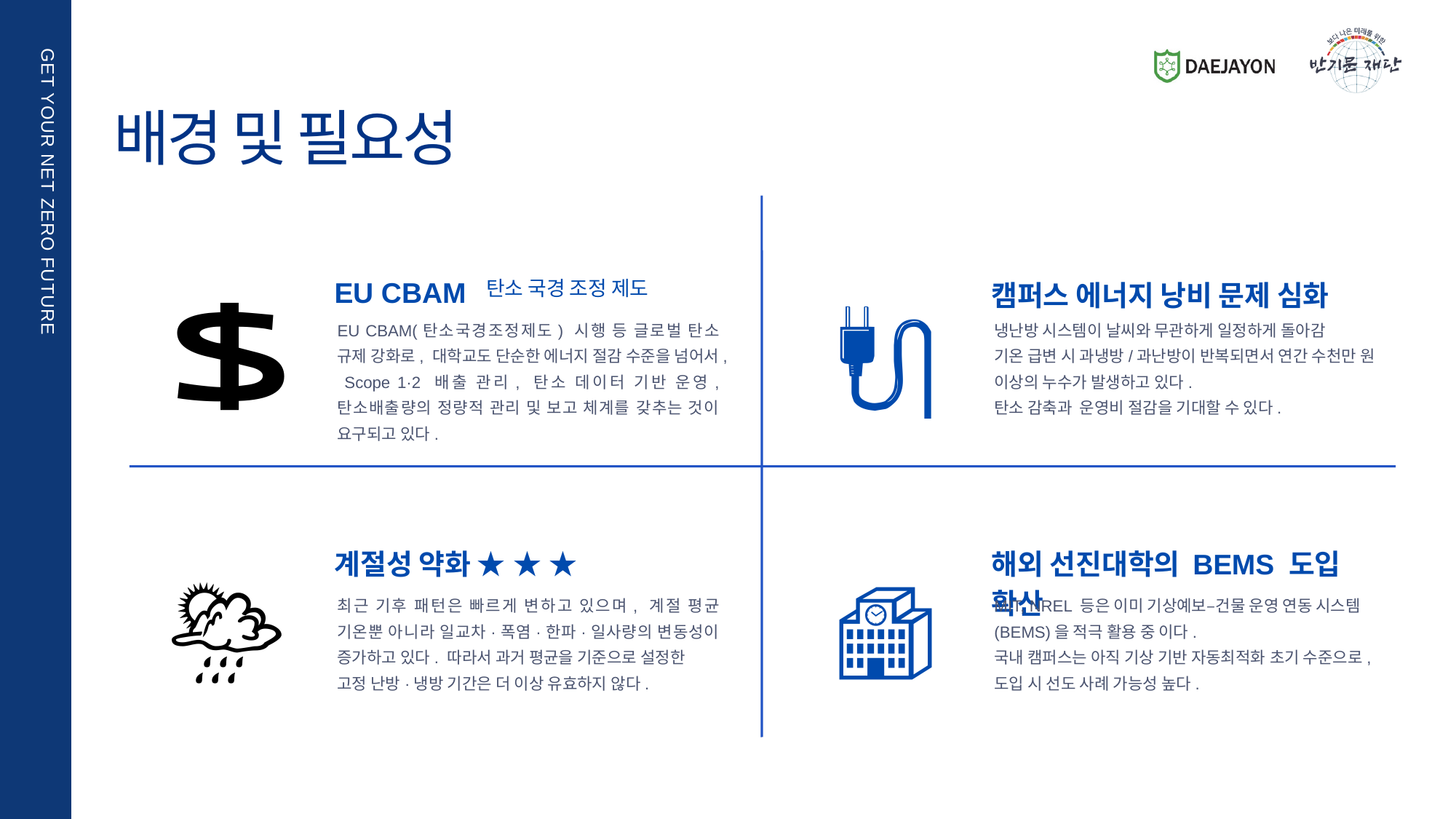

GET YOUR NET ZERO FUTURE

배경 및 필요성

💲
🔌
EU CBAM
탄소 국경 조정 제도
캠퍼스 에너지 낭비 문제 심화
냉난방 시스템이 날씨와 무관하게 일정하게 돌아감
기온 급변 시 과냉방/과난방이 반복되면서 연간 수천만 원 이상의 누수가 발생하고 있다.
탄소 감축과  운영비 절감을 기대할 수 있다.

EU CBAM(탄소국경조정제도) 시행 등 글로벌 탄소 규제 강화로, 대학교도 단순한 에너지 절감 수준을 넘어서, Scope 1·2 배출 관리, 탄소 데이터 기반 운영, 탄소배출량의 정량적 관리 및 보고 체계를 갖추는 것이 요구되고 있다.

🌦️
🏫
계절성 약화 ★ ★ ★
해외 선진대학의 BEMS 도입 확산
최근 기후 패턴은 빠르게 변하고 있으며, 계절 평균 기온뿐 아니라 일교차·폭염·한파·일사량의 변동성이 증가하고 있다. 따라서 과거 평균을 기준으로 설정한
고정 난방·냉방 기간은 더 이상 유효하지 않다.
MIT, NREL 등은 이미 기상예보–건물 운영 연동 시스템(BEMS)을 적극 활용 중 이다.
국내 캠퍼스는 아직 기상 기반 자동최적화 초기 수준으로, 도입 시 선도 사례 가능성 높다.